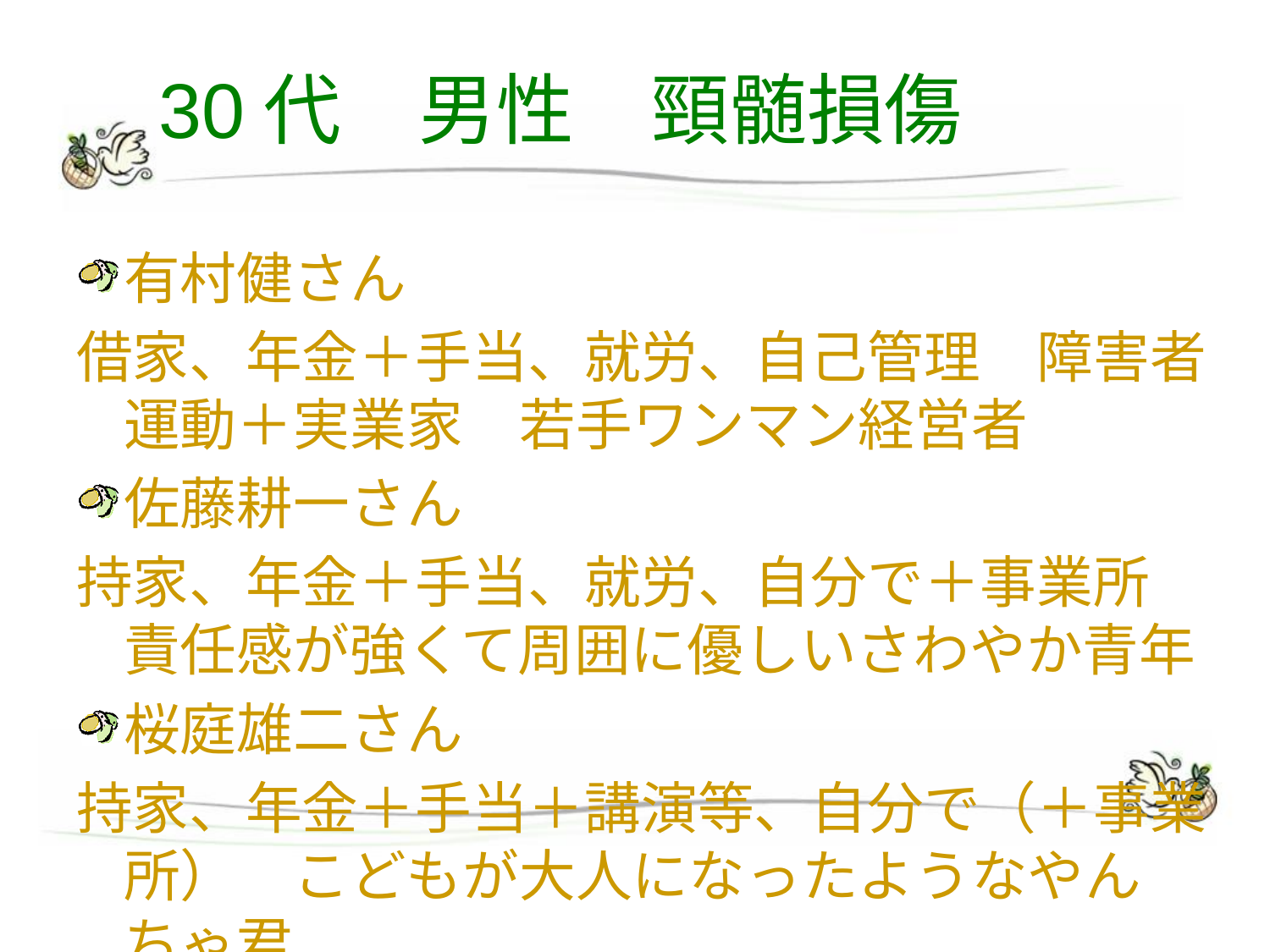

# 30代　男性　頸髄損傷
有村健さん
借家、年金＋手当、就労、自己管理　障害者運動＋実業家　若手ワンマン経営者
佐藤耕一さん
持家、年金＋手当、就労、自分で＋事業所　責任感が強くて周囲に優しいさわやか青年
桜庭雄二さん
持家、年金＋手当＋講演等、自分で（＋事業所）　こどもが大人になったようなやんちゃ君